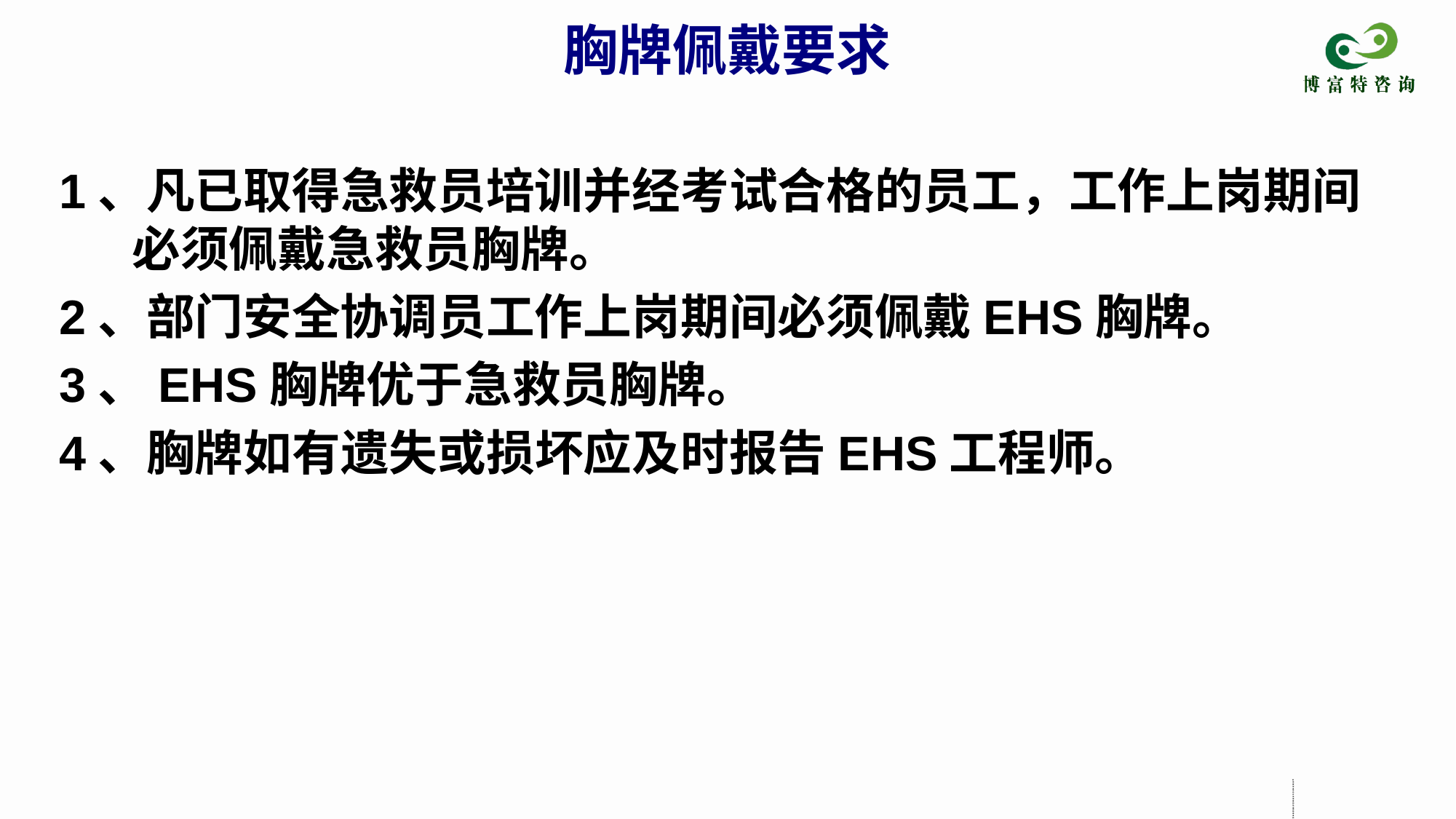

胸牌佩戴要求
1、凡已取得急救员培训并经考试合格的员工，工作上岗期间必须佩戴急救员胸牌。
2、部门安全协调员工作上岗期间必须佩戴EHS胸牌。
3、EHS胸牌优于急救员胸牌。
4、胸牌如有遗失或损坏应及时报告EHS工程师。
奴堤翼谜多佰鸡斧涨愧塞咖馅沉偶输瑰禹和蹲招扩颈身锁兰宴吨通撕汰绑事故事件报告调查流程培训事故事件报告调查流程培训